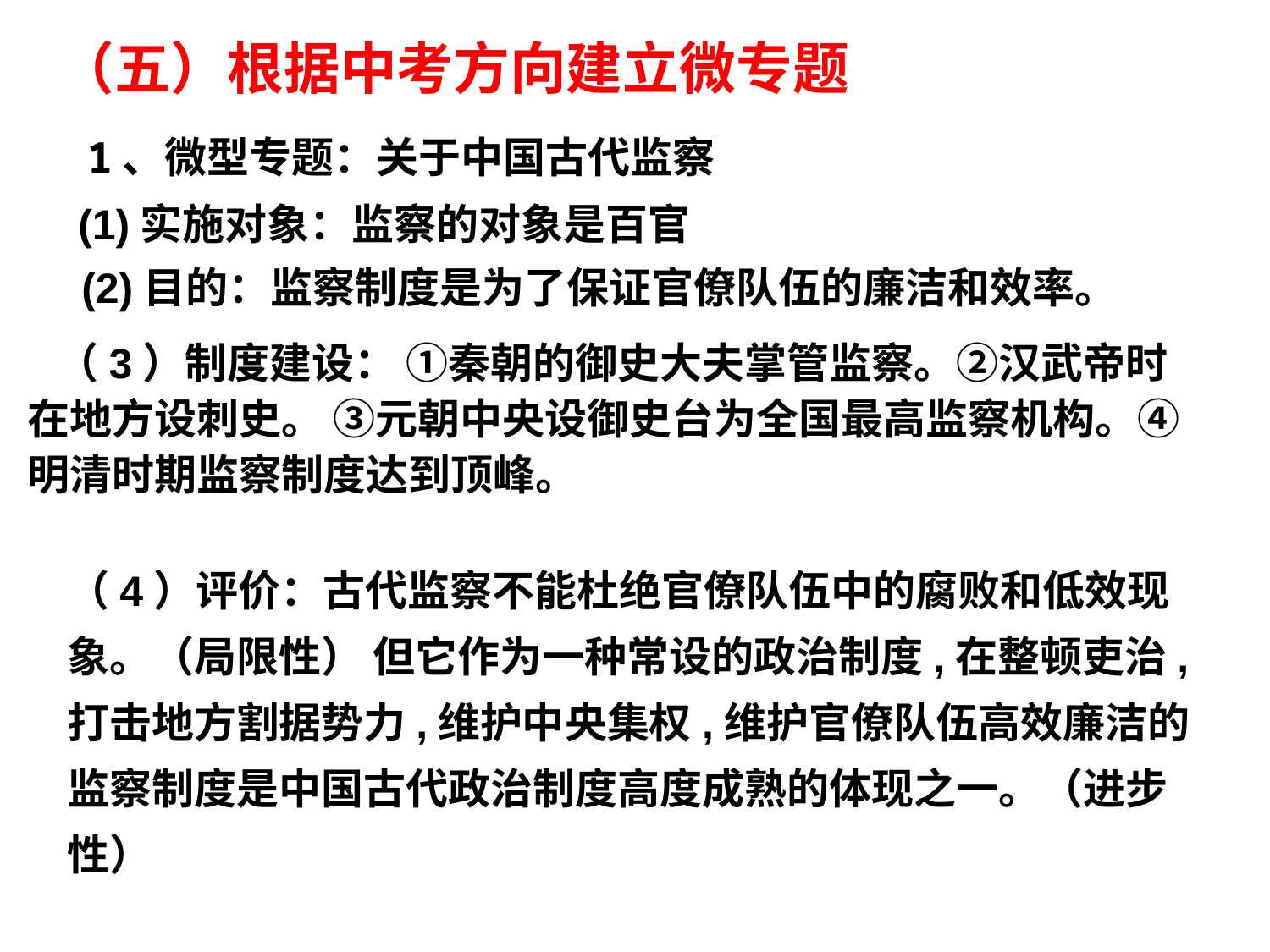

（五）根据中考方向建立微专题
1、微型专题：关于中国古代监察
(1)实施对象：监察的对象是百官
(2)目的：监察制度是为了保证官僚队伍的廉洁和效率。
  （3）制度建设： ①秦朝的御史大夫掌管监察。②汉武帝时在地方设刺史。 ③元朝中央设御史台为全国最高监察机构。④明清时期监察制度达到顶峰。
（4）评价：古代监察不能杜绝官僚队伍中的腐败和低效现象。（局限性） 但它作为一种常设的政治制度,在整顿吏治,打击地方割据势力,维护中央集权,维护官僚队伍高效廉洁的监察制度是中国古代政治制度高度成熟的体现之一。（进步性）